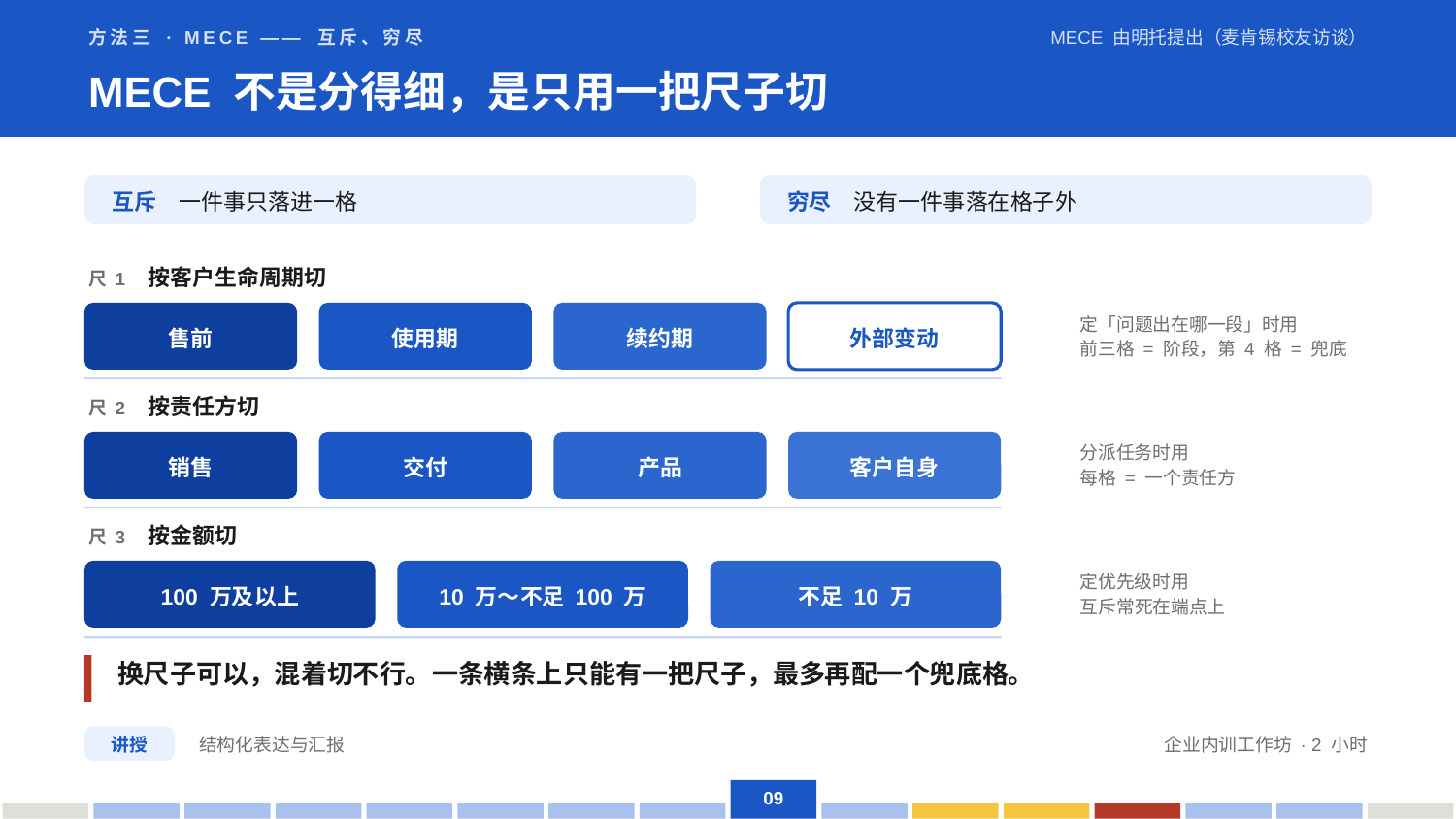

方法三 · MECE —— 互斥、穷尽
MECE 由明托提出（麦肯锡校友访谈）
MECE 不是分得细，是只用一把尺子切

互斥　一件事只落进一格

穷尽　没有一件事落在格子外
尺 1　按客户生命周期切

售前

使用期

续约期

外部变动
定「问题出在哪一段」时用
前三格 = 阶段，第 4 格 = 兜底

尺 2　按责任方切

销售

交付

产品

客户自身
分派任务时用
每格 = 一个责任方

尺 3　按金额切

100 万及以上

10 万～不足 100 万

不足 10 万
定优先级时用
互斥常死在端点上

换尺子可以，混着切不行。一条横条上只能有一把尺子，最多再配一个兜底格。

讲授
结构化表达与汇报
企业内训工作坊 · 2 小时

09